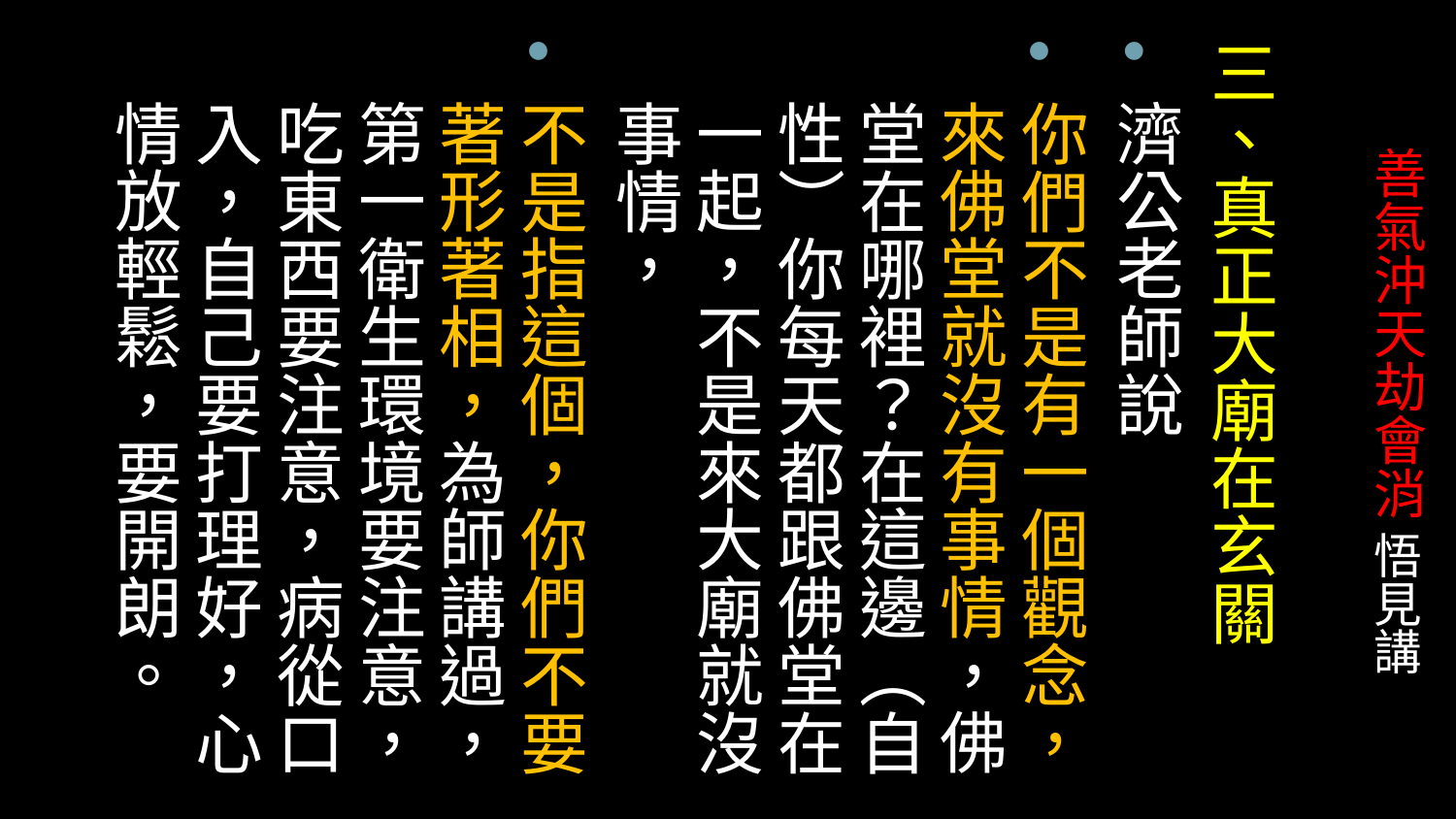

三、真正大廟在玄關
濟公老師說
你們不是有一個觀念，來佛堂就沒有事情，佛堂在哪裡？在這邊（自性）你每天都跟佛堂在一起，不是來大廟就沒事情，
不是指這個，你們不要著形著相，為師講過，第一衛生環境要注意，吃東西要注意，病從口入，自己要打理好，心情放輕鬆，要開朗。
# 善氣沖天劫會消 悟見講